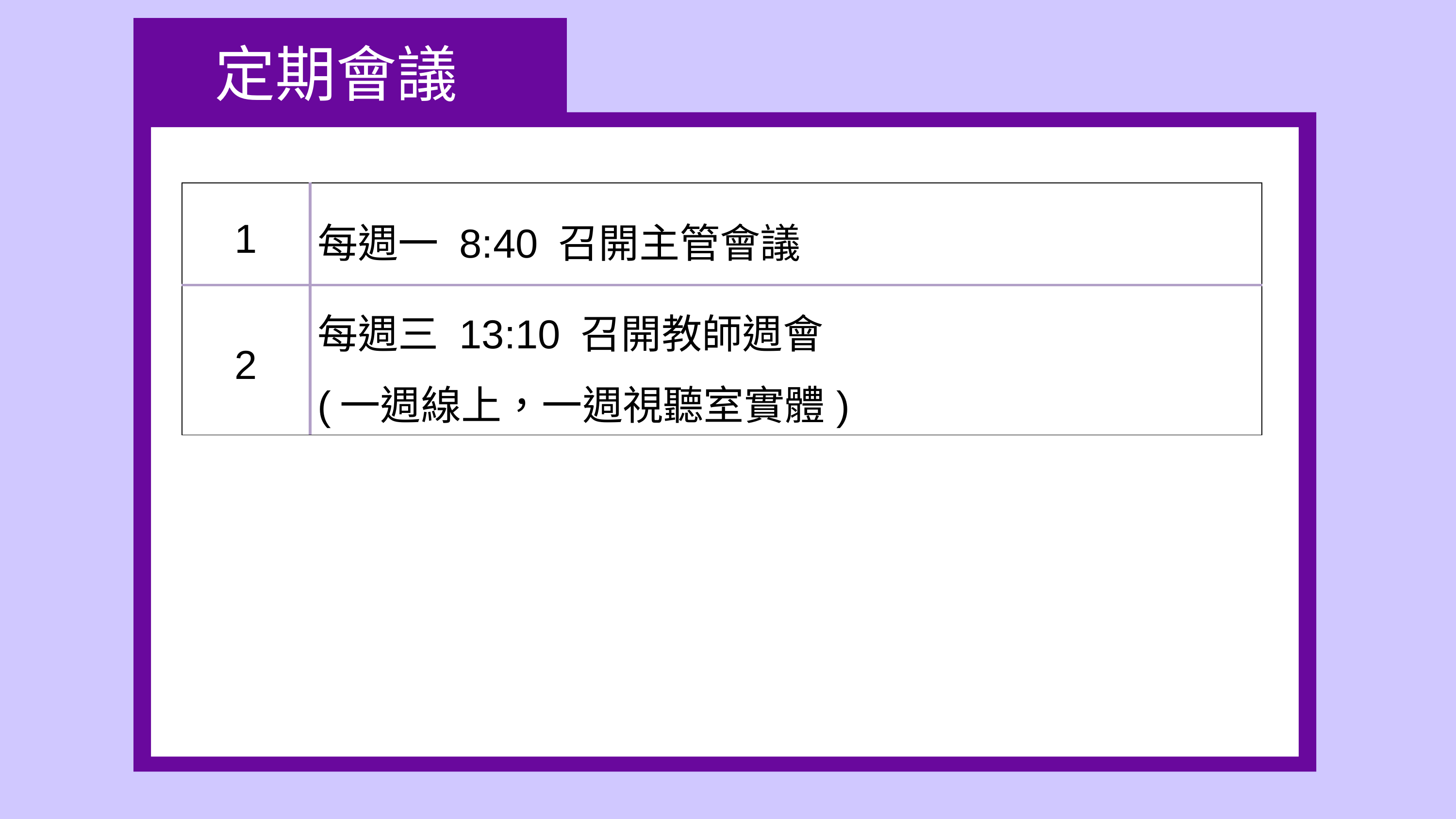

INTRODUCTION
定期會議

| 1 | 每週一 8:40 召開主管會議 |
| --- | --- |
| 2 | 每週三 13:10 召開教師週會 (一週線上，一週視聽室實體) |